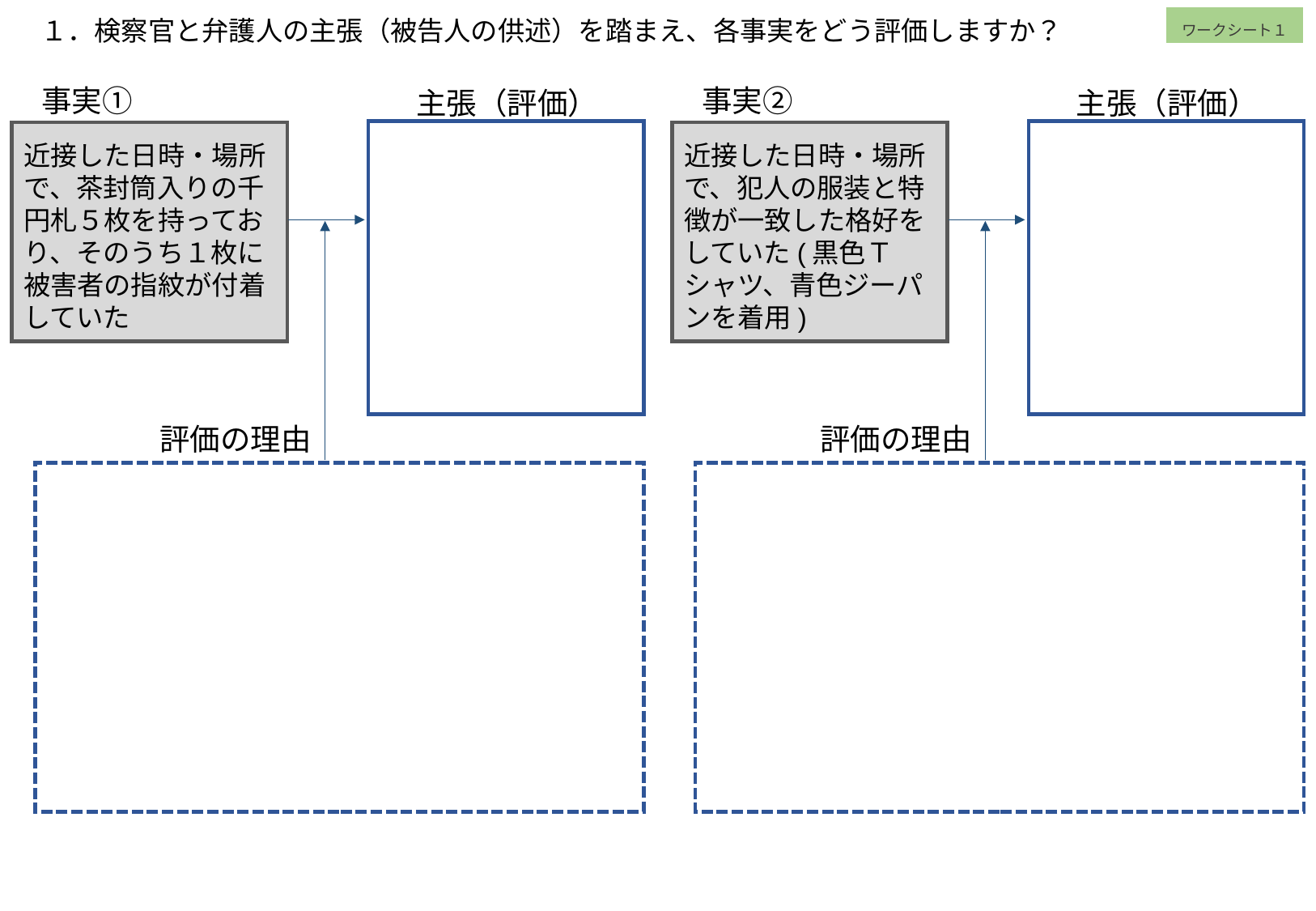

１．検察官と弁護人の主張（被告人の供述）を踏まえ、各事実をどう評価しますか？
ワークシート１
事実①
主張（評価）

近接した日時・場所
で、茶封筒入りの千円札５枚を持っており、そのうち１枚に被害者の指紋が付着していた
評価の理由

事実②
主張（評価）

近接した日時・場所で、犯人の服装と特徴が一致した格好をしていた(黒色Ｔシャツ、青色ジーパンを着用)
評価の理由